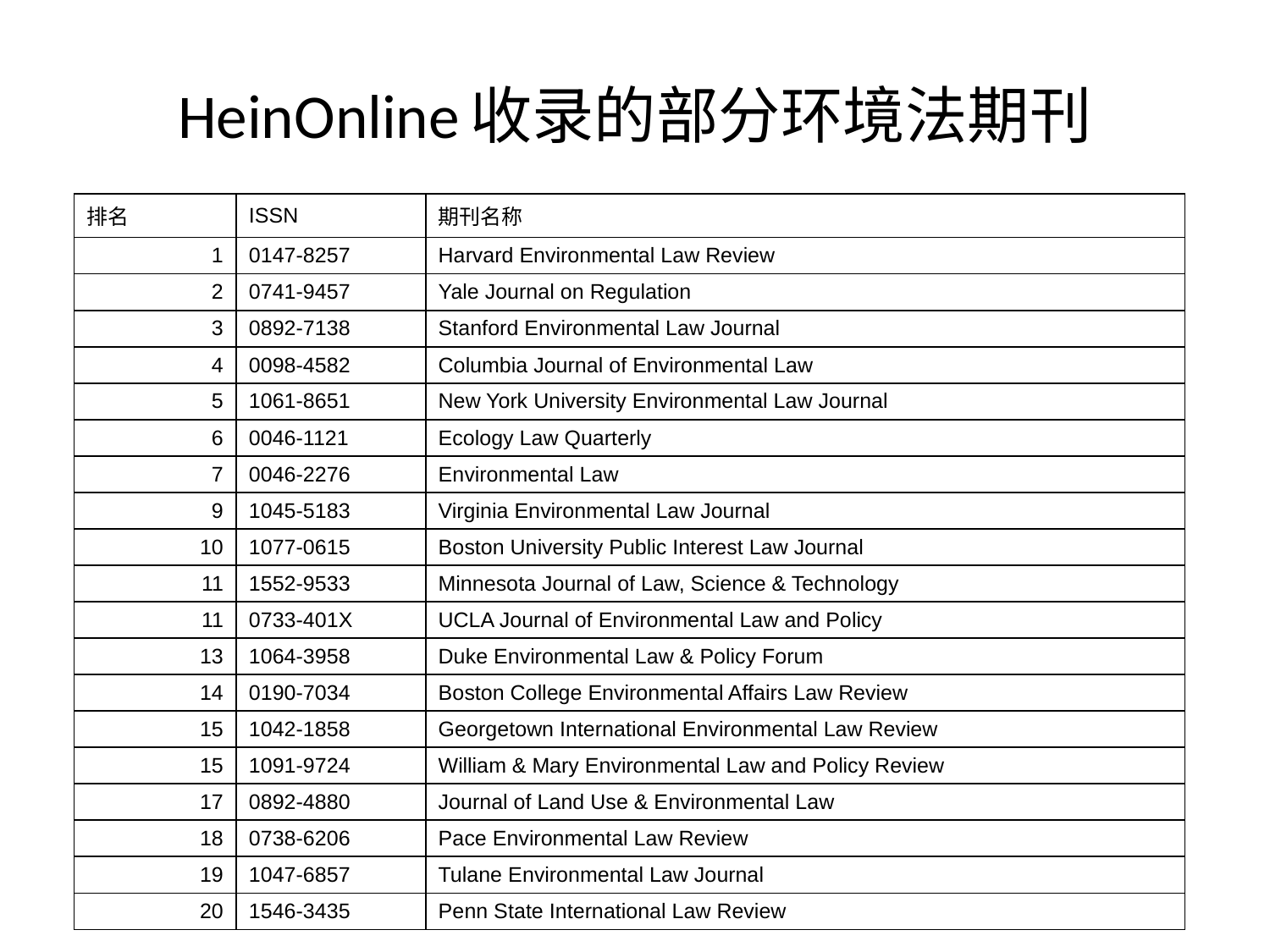

# HeinOnline收录的部分环境法期刊
| 排名 | ISSN | 期刊名称 |
| --- | --- | --- |
| 1 | 0147-8257 | Harvard Environmental Law Review |
| 2 | 0741-9457 | Yale Journal on Regulation |
| 3 | 0892-7138 | Stanford Environmental Law Journal |
| 4 | 0098-4582 | Columbia Journal of Environmental Law |
| 5 | 1061-8651 | New York University Environmental Law Journal |
| 6 | 0046-1121 | Ecology Law Quarterly |
| 7 | 0046-2276 | Environmental Law |
| 9 | 1045-5183 | Virginia Environmental Law Journal |
| 10 | 1077-0615 | Boston University Public Interest Law Journal |
| 11 | 1552-9533 | Minnesota Journal of Law, Science & Technology |
| 11 | 0733-401X | UCLA Journal of Environmental Law and Policy |
| 13 | 1064-3958 | Duke Environmental Law & Policy Forum |
| 14 | 0190-7034 | Boston College Environmental Affairs Law Review |
| 15 | 1042-1858 | Georgetown International Environmental Law Review |
| 15 | 1091-9724 | William & Mary Environmental Law and Policy Review |
| 17 | 0892-4880 | Journal of Land Use & Environmental Law |
| 18 | 0738-6206 | Pace Environmental Law Review |
| 19 | 1047-6857 | Tulane Environmental Law Journal |
| 20 | 1546-3435 | Penn State International Law Review |